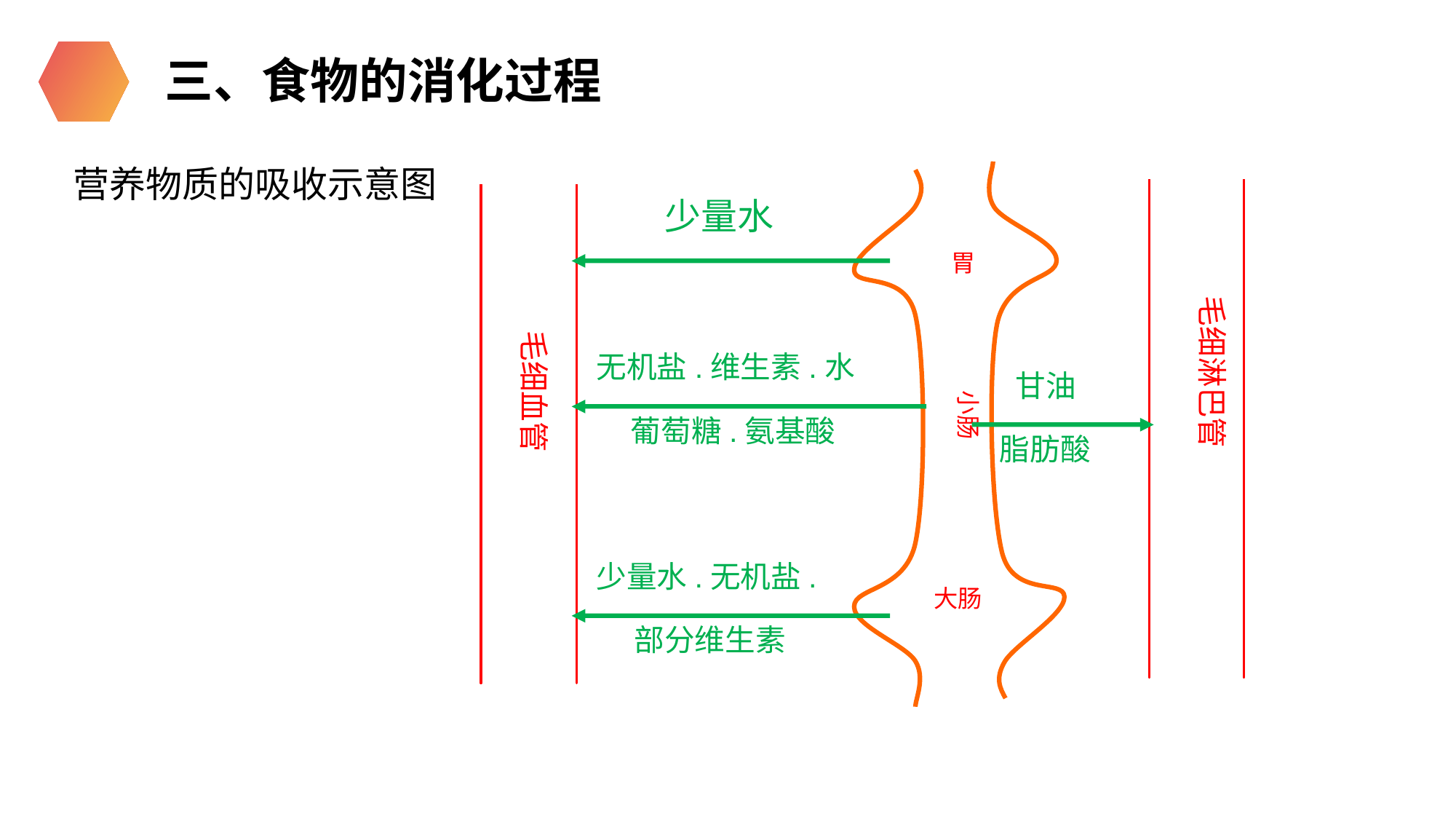

三、食物的消化过程
营养物质的吸收示意图

胃
小肠
大肠

毛细淋巴管

毛细血管
少量水

无机盐.维生素.水

葡萄糖.氨基酸
甘油

脂肪酸
少量水.无机盐.

部分维生素